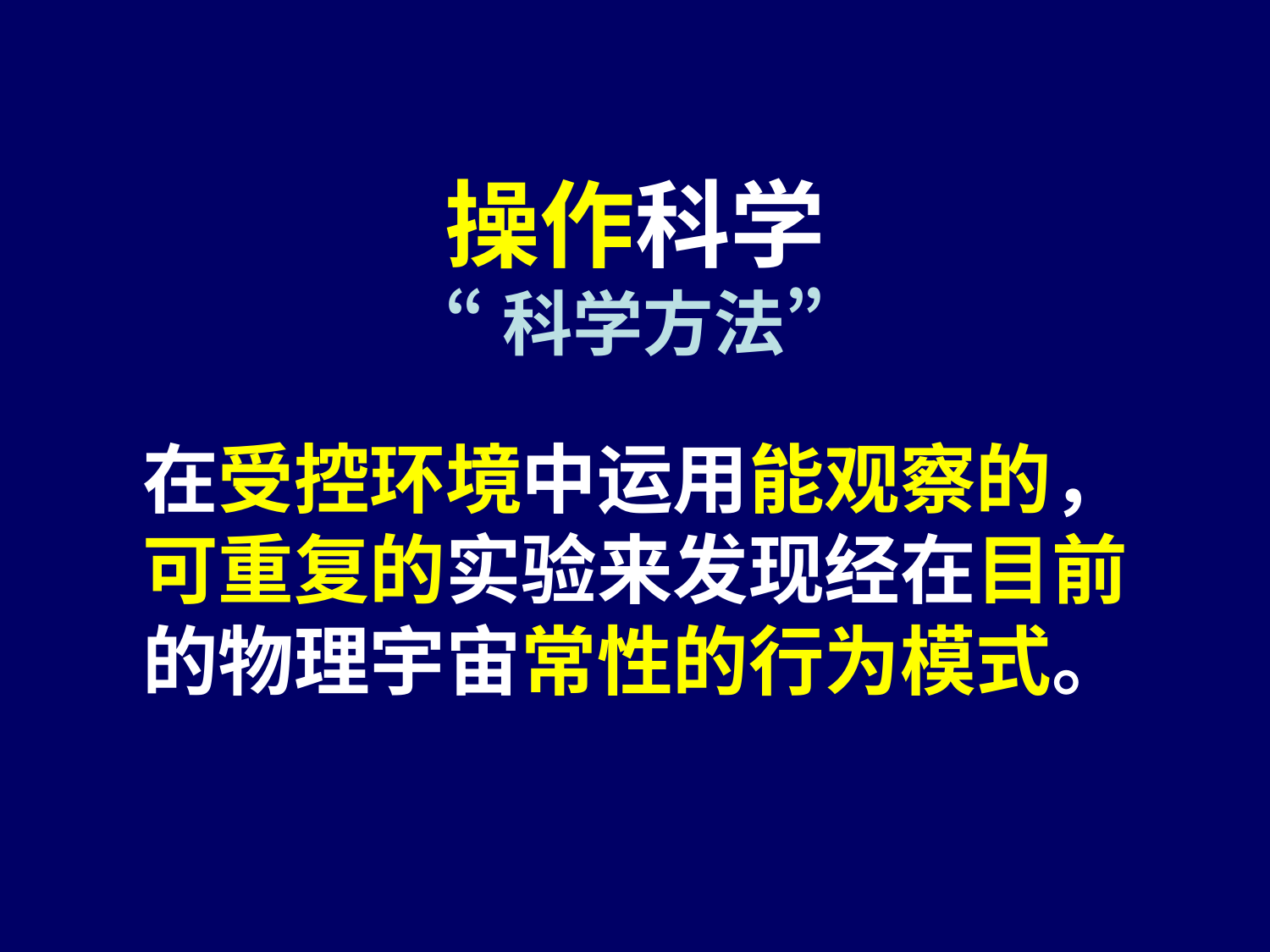

# Operation science defined
操作科学
“科学方法”

在受控环境中运用能观察的，可重复的实验来发现经在目前的物理宇宙常性的行为模式。